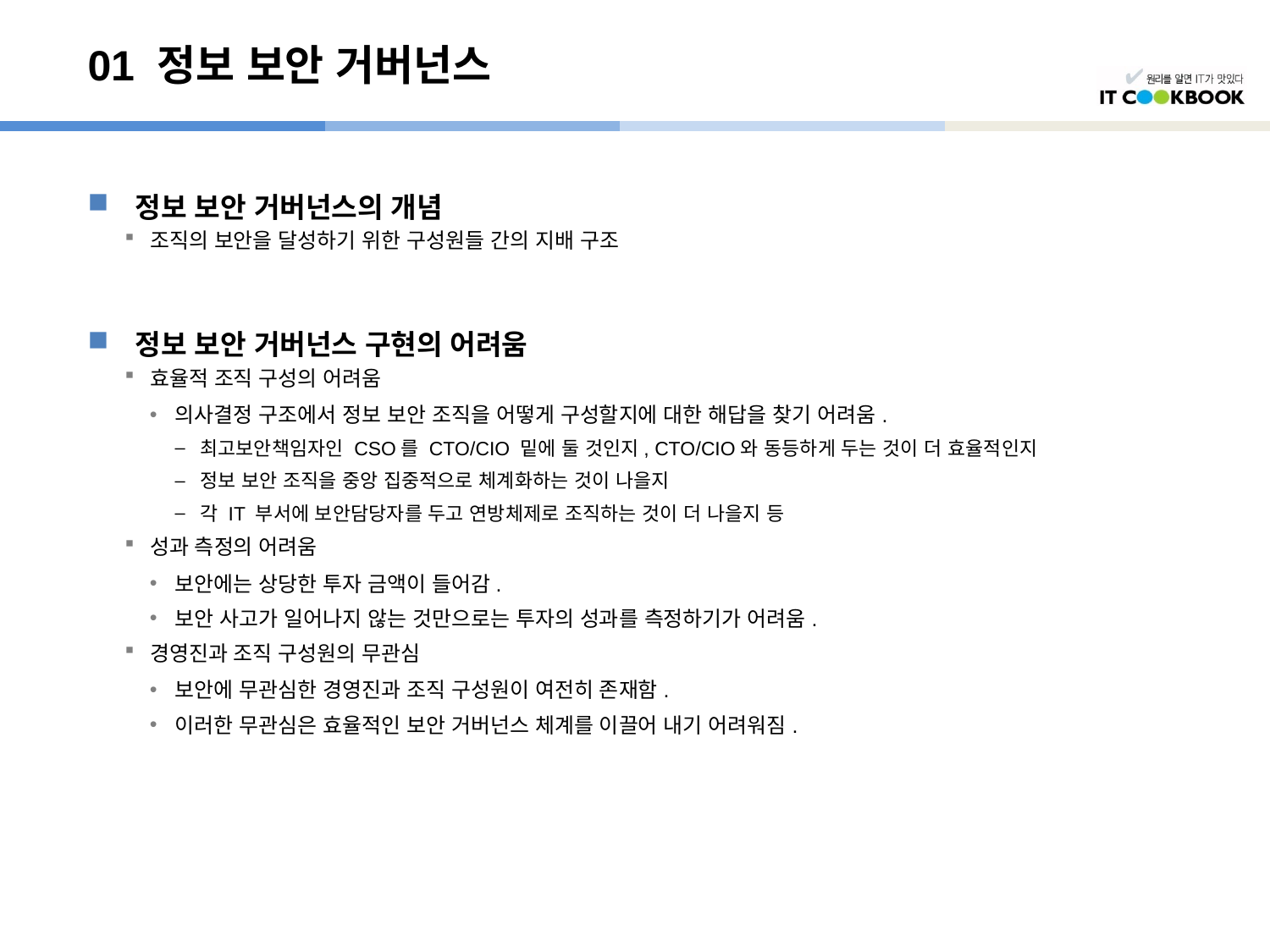

# 01 정보 보안 거버넌스
정보 보안 거버넌스의 개념
조직의 보안을 달성하기 위한 구성원들 간의 지배 구조

정보 보안 거버넌스 구현의 어려움
효율적 조직 구성의 어려움
의사결정 구조에서 정보 보안 조직을 어떻게 구성할지에 대한 해답을 찾기 어려움.
최고보안책임자인 CSO를 CTO/CIO 밑에 둘 것인지, CTO/CIO와 동등하게 두는 것이 더 효율적인지
정보 보안 조직을 중앙 집중적으로 체계화하는 것이 나을지
각 IT 부서에 보안담당자를 두고 연방체제로 조직하는 것이 더 나을지 등
성과 측정의 어려움
보안에는 상당한 투자 금액이 들어감.
보안 사고가 일어나지 않는 것만으로는 투자의 성과를 측정하기가 어려움.
경영진과 조직 구성원의 무관심
보안에 무관심한 경영진과 조직 구성원이 여전히 존재함.
이러한 무관심은 효율적인 보안 거버넌스 체계를 이끌어 내기 어려워짐.